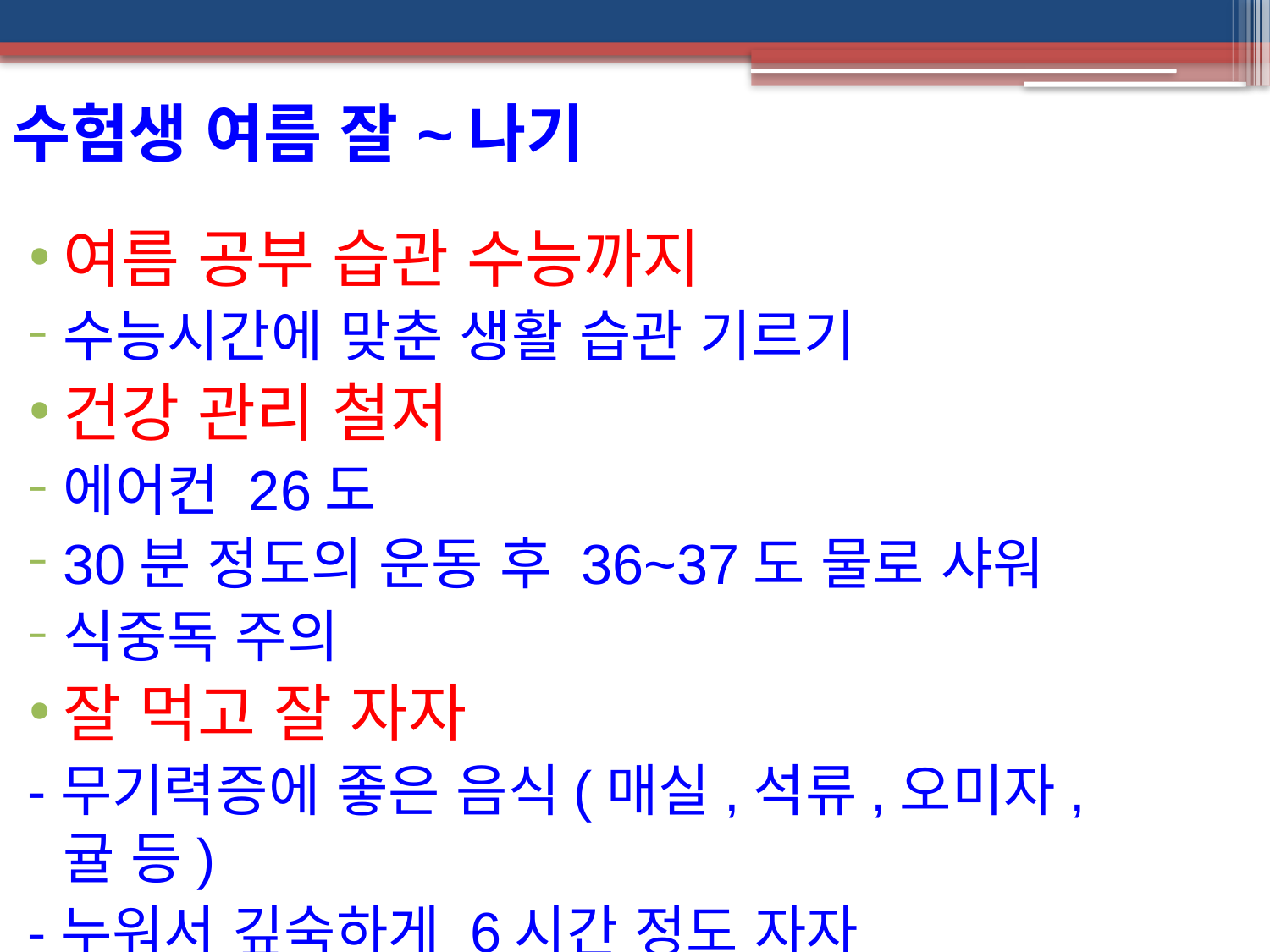

수험생 여름 잘~나기
여름 공부 습관 수능까지
수능시간에 맞춘 생활 습관 기르기
건강 관리 철저
에어컨 26도
30분 정도의 운동 후 36~37도 물로 샤워
식중독 주의
잘 먹고 잘 자자
-무기력증에 좋은 음식(매실,석류,오미자,귤 등)
-누워서 깊숙하게 6시간 정도 자자